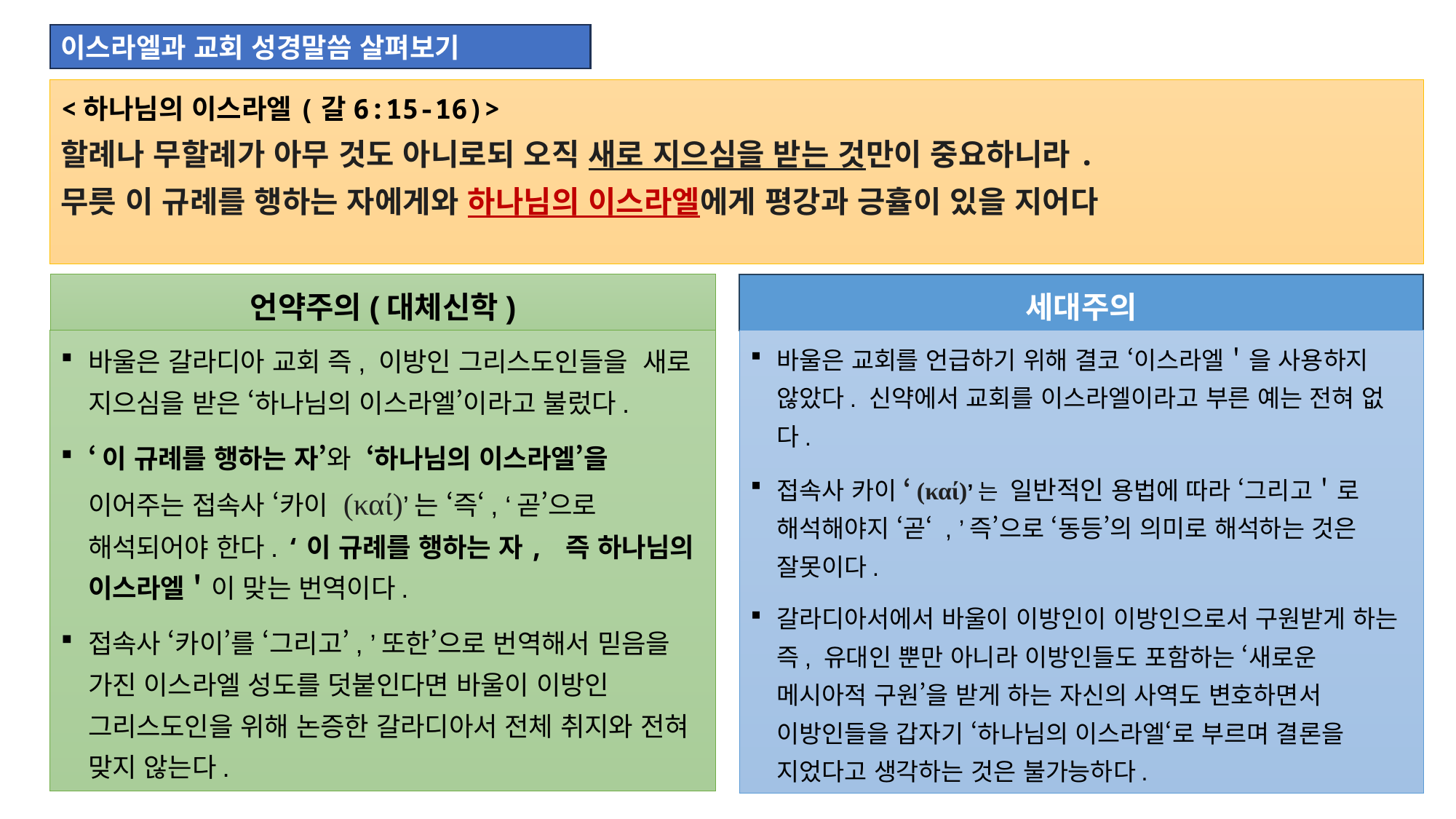

이스라엘과 교회 성경말씀 살펴보기
<하나님의 이스라엘(갈6:15-16)>
할례나 무할례가 아무 것도 아니로되 오직 새로 지으심을 받는 것만이 중요하니라.
무릇 이 규례를 행하는 자에게와 하나님의 이스라엘에게 평강과 긍휼이 있을 지어다

언약주의(대체신학)
세대주의
바울은 갈라디아 교회 즉, 이방인 그리스도인들을  새로 지으심을 받은 ‘하나님의 이스라엘’이라고 불렀다.
‘이 규례를 행하는 자’와  ‘하나님의 이스라엘’을 이어주는 접속사 ‘카이 (καί)’는 ‘즉‘, ‘곧’으로 해석되어야 한다. ‘이 규례를 행하는 자, 즉 하나님의 이스라엘＇이 맞는 번역이다.
접속사 ‘카이’를 ‘그리고’, ’또한’으로 번역해서 믿음을 가진 이스라엘 성도를 덧붙인다면 바울이 이방인 그리스도인을 위해 논증한 갈라디아서 전체 취지와 전혀 맞지 않는다.
바울은 교회를 언급하기 위해 결코 ‘이스라엘＇을 사용하지 않았다. 신약에서 교회를 이스라엘이라고 부른 예는 전혀 없다.
접속사 카이 ‘(καί)’는  일반적인 용법에 따라 ‘그리고＇로 해석해야지 ‘곧‘ , ’즉’으로 ‘동등’의 의미로 해석하는 것은 잘못이다.
갈라디아서에서 바울이 이방인이 이방인으로서 구원받게 하는 즉, 유대인 뿐만 아니라 이방인들도 포함하는 ‘새로운 메시아적 구원’을 받게 하는 자신의 사역도 변호하면서 이방인들을 갑자기 ‘하나님의 이스라엘‘로 부르며 결론을 지었다고 생각하는 것은 불가능하다.